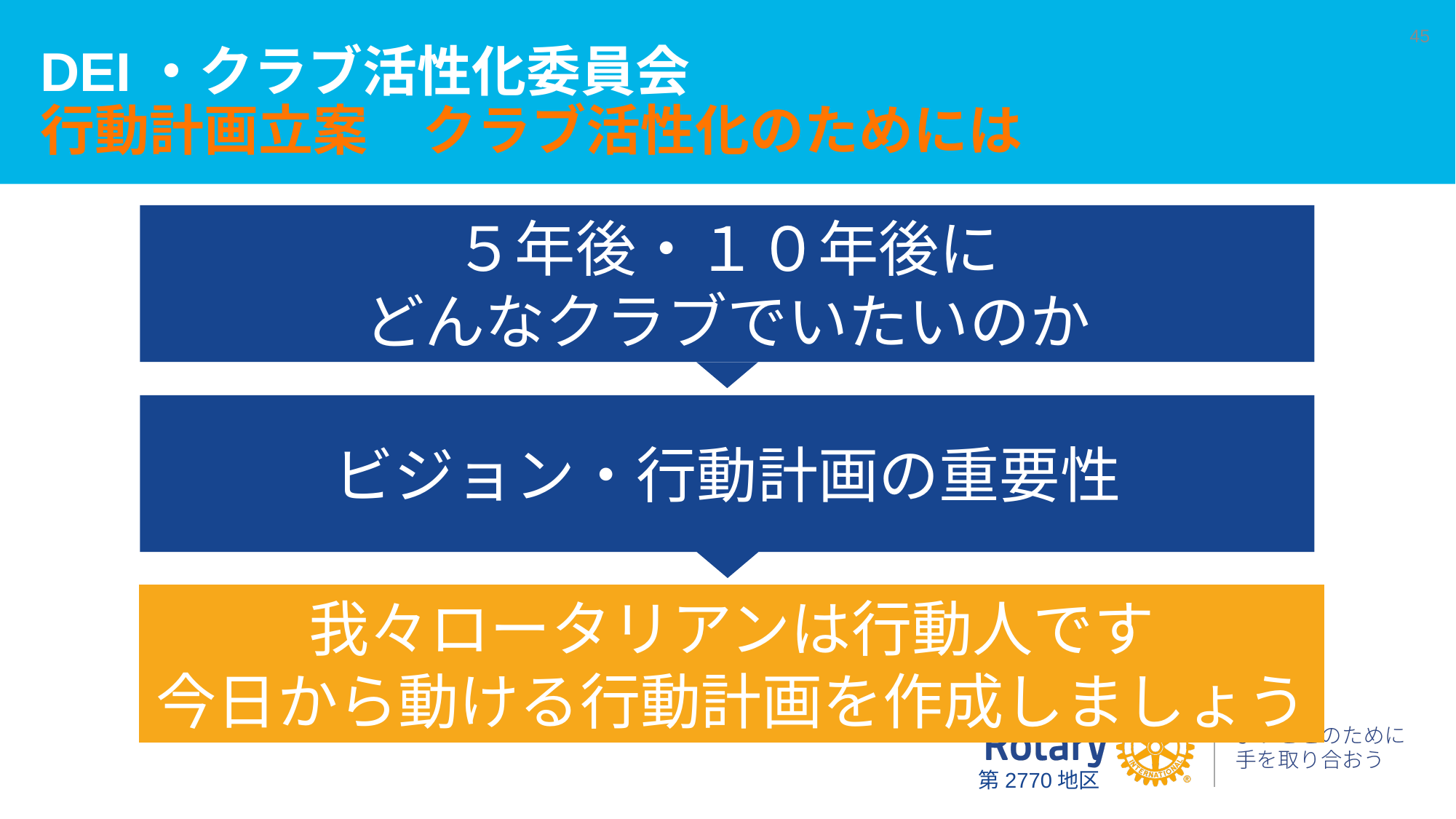

45
# DEI・クラブ活性化委員会 行動計画立案　クラブ活性化のためには
５年後・１０年後に
どんなクラブでいたいのか

ビジョン・行動計画の重要性

我々ロータリアンは行動人です
今日から動ける行動計画を作成しましょう